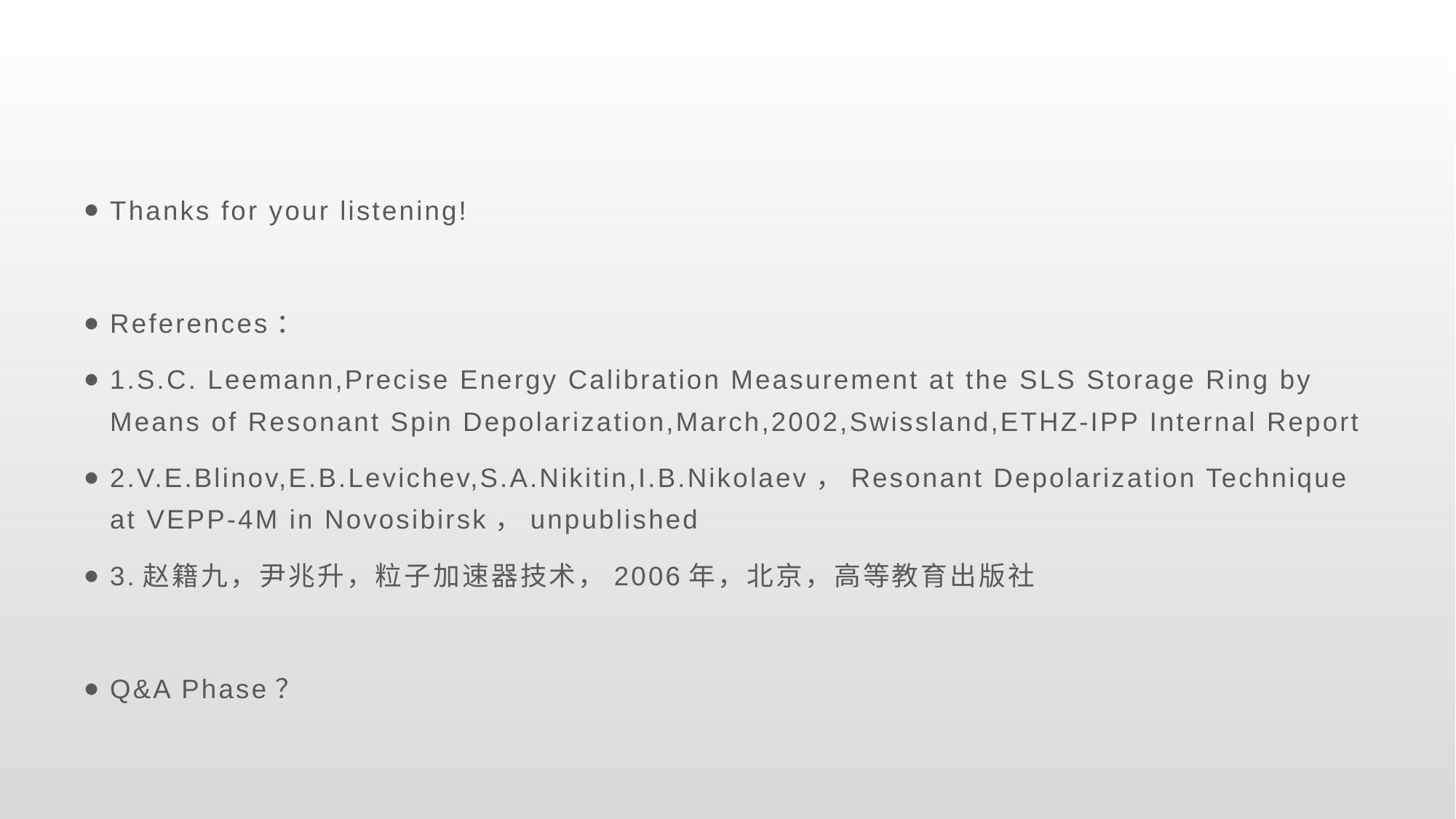

Thanks for your listening!

References：
1.S.C. Leemann,Precise Energy Calibration Measurement at the SLS Storage Ring by Means of Resonant Spin Depolarization,March,2002,Swissland,ETHZ-IPP Internal Report
2.V.E.Blinov,E.B.Levichev,S.A.Nikitin,I.B.Nikolaev，Resonant Depolarization Technique at VEPP-4M in Novosibirsk，unpublished
3.赵籍九，尹兆升，粒子加速器技术，2006年，北京，高等教育出版社

Q&A Phase？